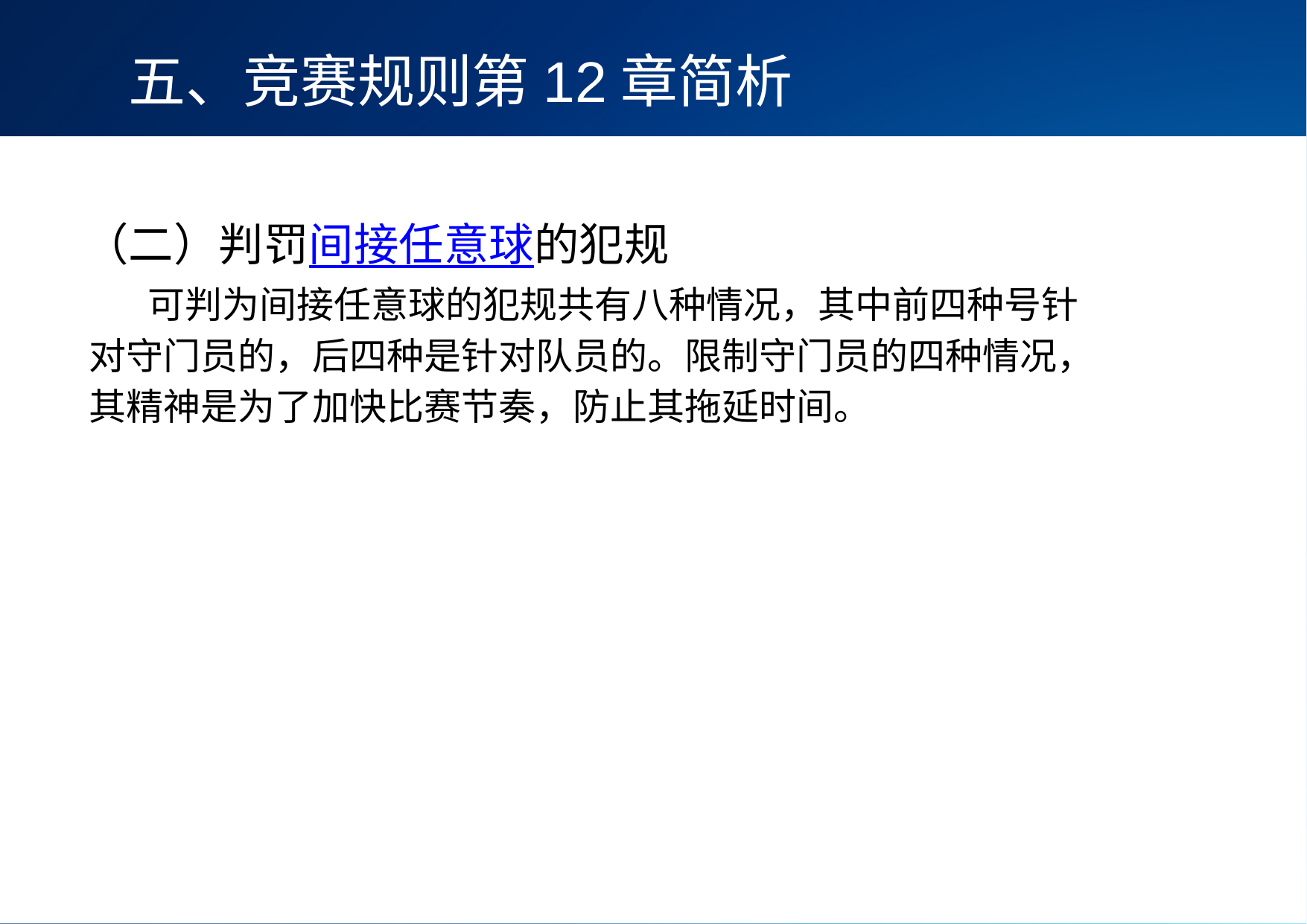

五、竞赛规则第12章简析

（二）判罚间接任意球的犯规
      可判为间接任意球的犯规共有八种情况，其中前四种号针对守门员的，后四种是针对队员的。限制守门员的四种情况，其精神是为了加快比赛节奏，防止其拖延时间。